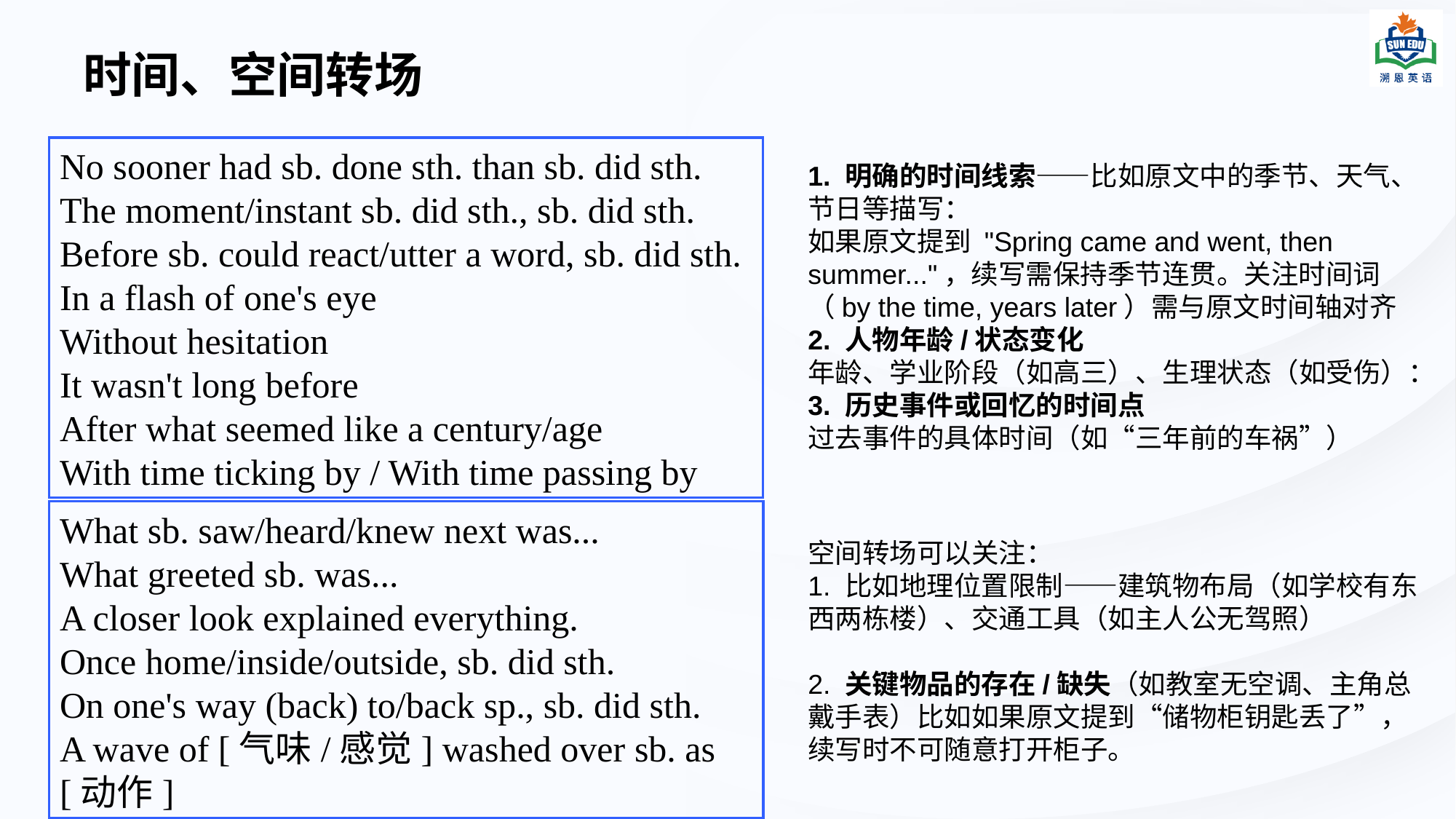

# 时间、空间转场
No sooner had sb. done sth. than sb. did sth.
The moment/instant sb. did sth., sb. did sth.
Before sb. could react/utter a word, sb. did sth.
In a flash of one's eye
Without hesitation
It wasn't long before
After what seemed like a century/age
With time ticking by / With time passing by
1. 明确的时间线索——比如原文中的季节、天气、节日等描写：
如果原文提到 "Spring came and went, then summer..."，续写需保持季节连贯。关注时间词（by the time, years later）需与原文时间轴对齐
2. 人物年龄/状态变化
年龄、学业阶段（如高三）、生理状态（如受伤）：
3. 历史事件或回忆的时间点
过去事件的具体时间（如“三年前的车祸”）
What sb. saw/heard/knew next was...
What greeted sb. was...
A closer look explained everything.
Once home/inside/outside, sb. did sth.
On one's way (back) to/back sp., sb. did sth.
A wave of [气味/感觉] washed over sb. as [动作]
空间转场可以关注：
1. 比如地理位置限制——建筑物布局（如学校有东西两栋楼）、交通工具（如主人公无驾照）

2. 关键物品的存在/缺失（如教室无空调、主角总戴手表）比如如果原文提到“储物柜钥匙丢了”，续写时不可随意打开柜子。